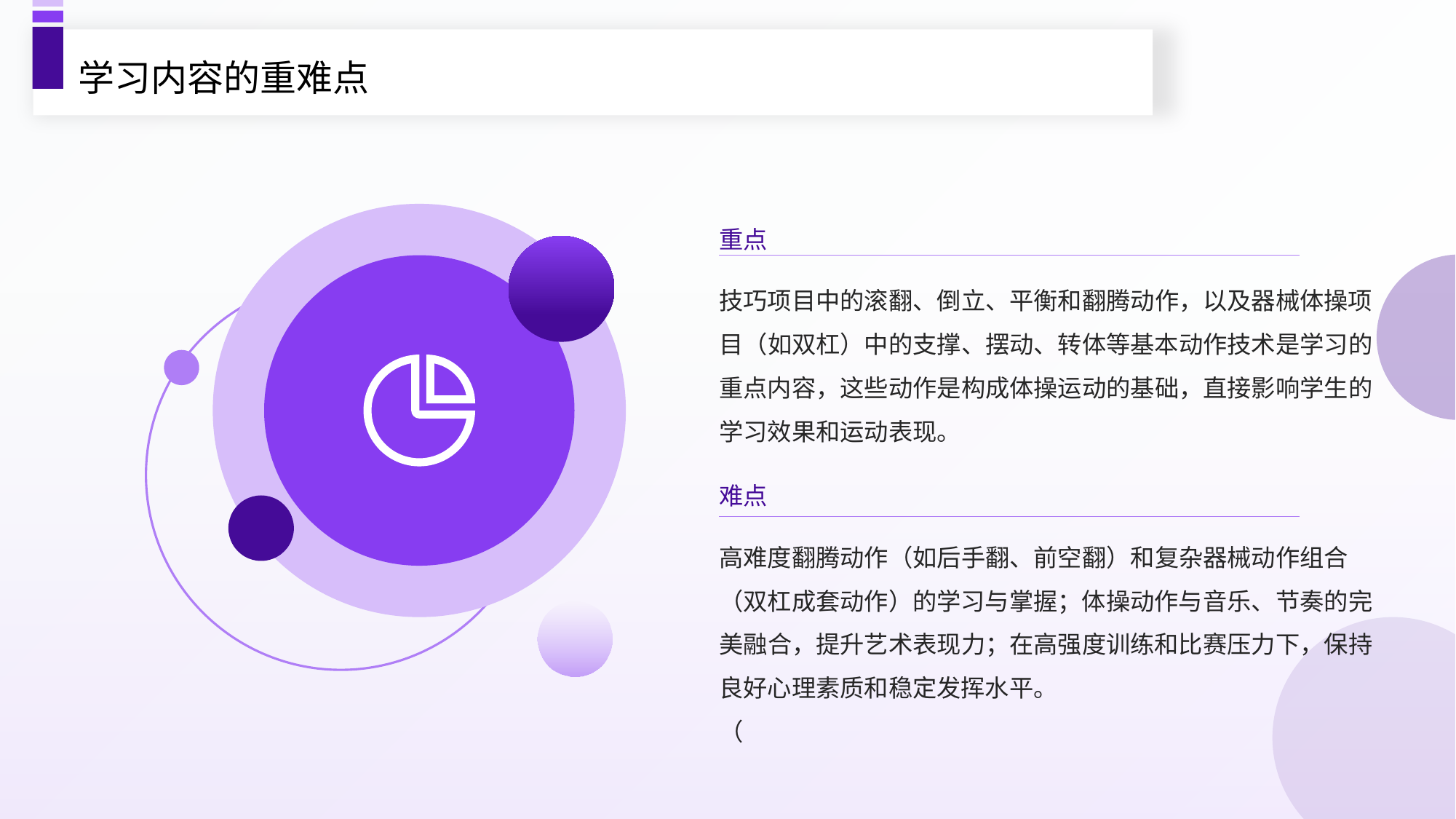

学习内容的重难点
重点

技巧项目中的滚翻、倒立、平衡和翻腾动作，以及器械体操项目（如双杠）中的支撑、摆动、转体等基本动作技术是学习的重点内容，这些动作是构成体操运动的基础，直接影响学生的学习效果和运动表现。

难点

高难度翻腾动作（如后手翻、前空翻）和复杂器械动作组合（双杠成套动作）的学习与掌握；体操动作与音乐、节奏的完美融合，提升艺术表现力；在高强度训练和比赛压力下，保持良好心理素质和稳定发挥水平。​
（